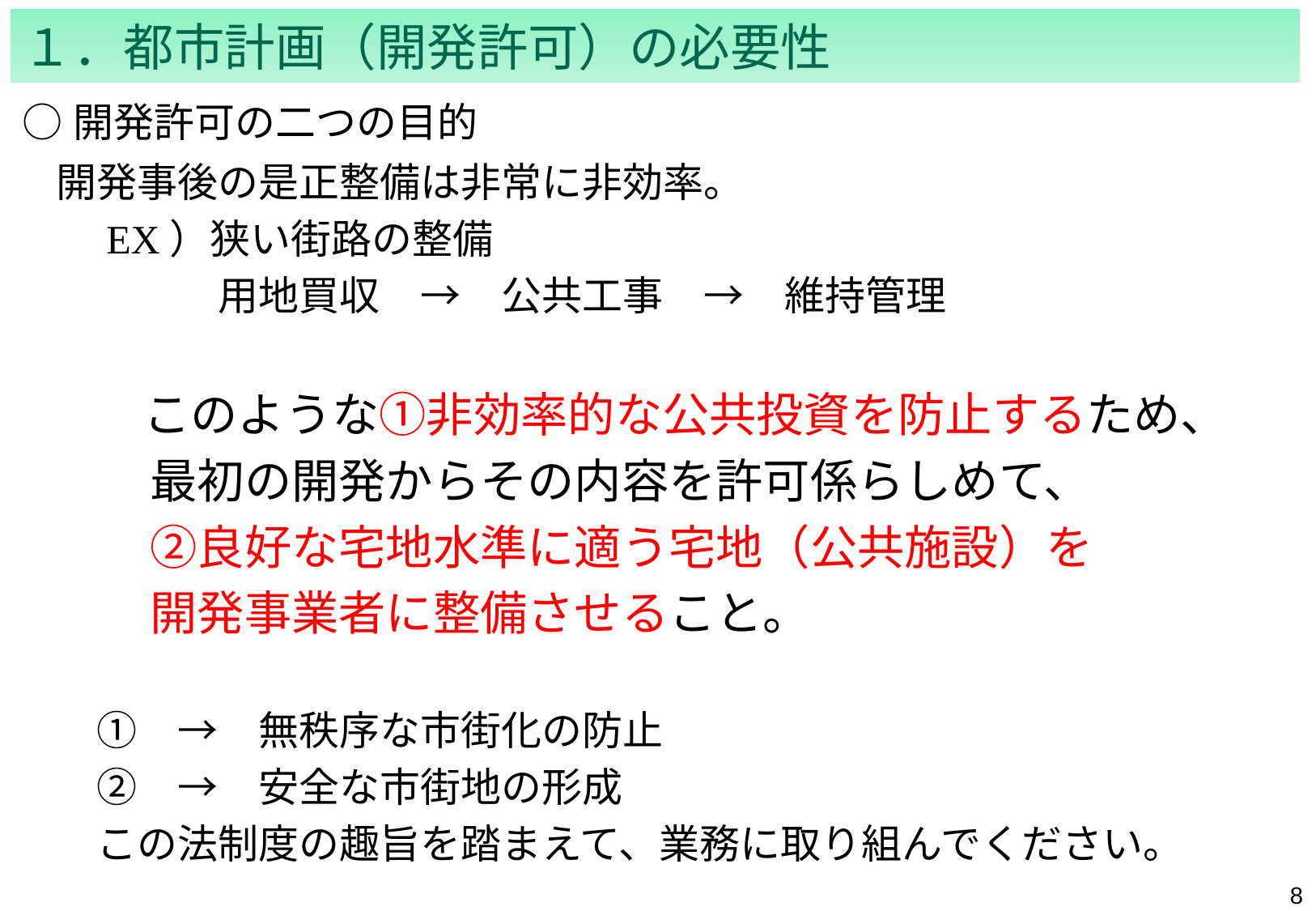

１．都市計画（開発許可）の必要性
# ○開発許可の二つの目的
開発事後の是正整備は非常に非効率。
　EX）狭い街路の整備
　　　　用地買収　→　公共工事　→　維持管理

　　このような①非効率的な公共投資を防止するため、
　　最初の開発からその内容を許可係らしめて、
　　②良好な宅地水準に適う宅地（公共施設）を
　　開発事業者に整備させること。

　①　→　無秩序な市街化の防止
　②　→　安全な市街地の形成
　この法制度の趣旨を踏まえて、業務に取り組んでください。

8